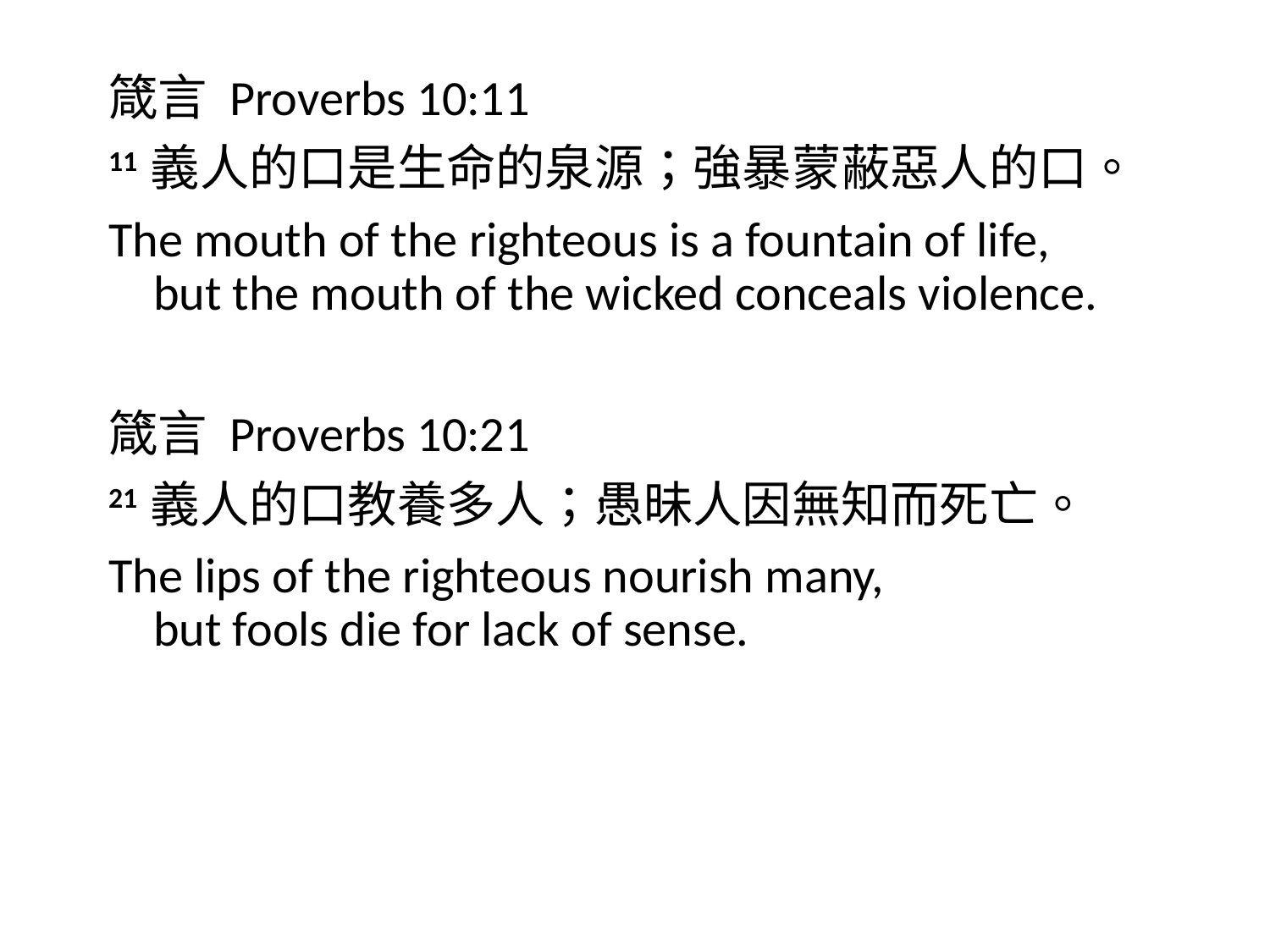

箴言 Proverbs 10:11
11 義人的口是生命的泉源；強暴蒙蔽惡人的口。
The mouth of the righteous is a fountain of life,
    but the mouth of the wicked conceals violence.

箴言 Proverbs 10:21
21 義人的口教養多人；愚昧人因無知而死亡。
The lips of the righteous nourish many,
    but fools die for lack of sense.